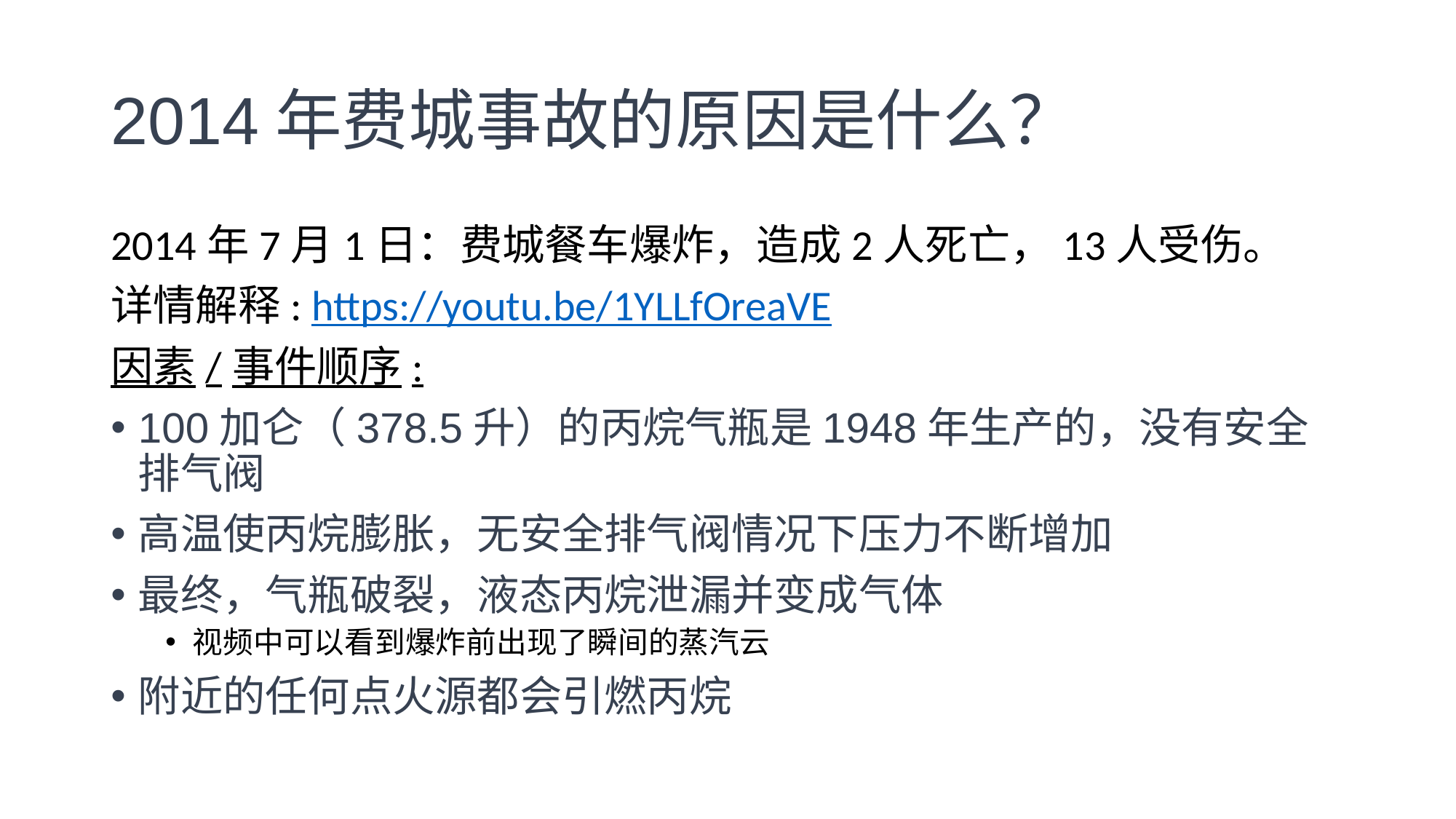

# 2014年费城事故的原因是什么？
2014年7月1日：费城餐车爆炸，造成2人死亡，13人受伤。
详情解释: https://youtu.be/1YLLfOreaVE
因素/事件顺序:
100加仑（378.5升）的丙烷气瓶是1948年生产的，没有安全排气阀
高温使丙烷膨胀，无安全排气阀情况下压力不断增加
最终，气瓶破裂，液态丙烷泄漏并变成气体
视频中可以看到爆炸前出现了瞬间的蒸汽云
附近的任何点火源都会引燃丙烷